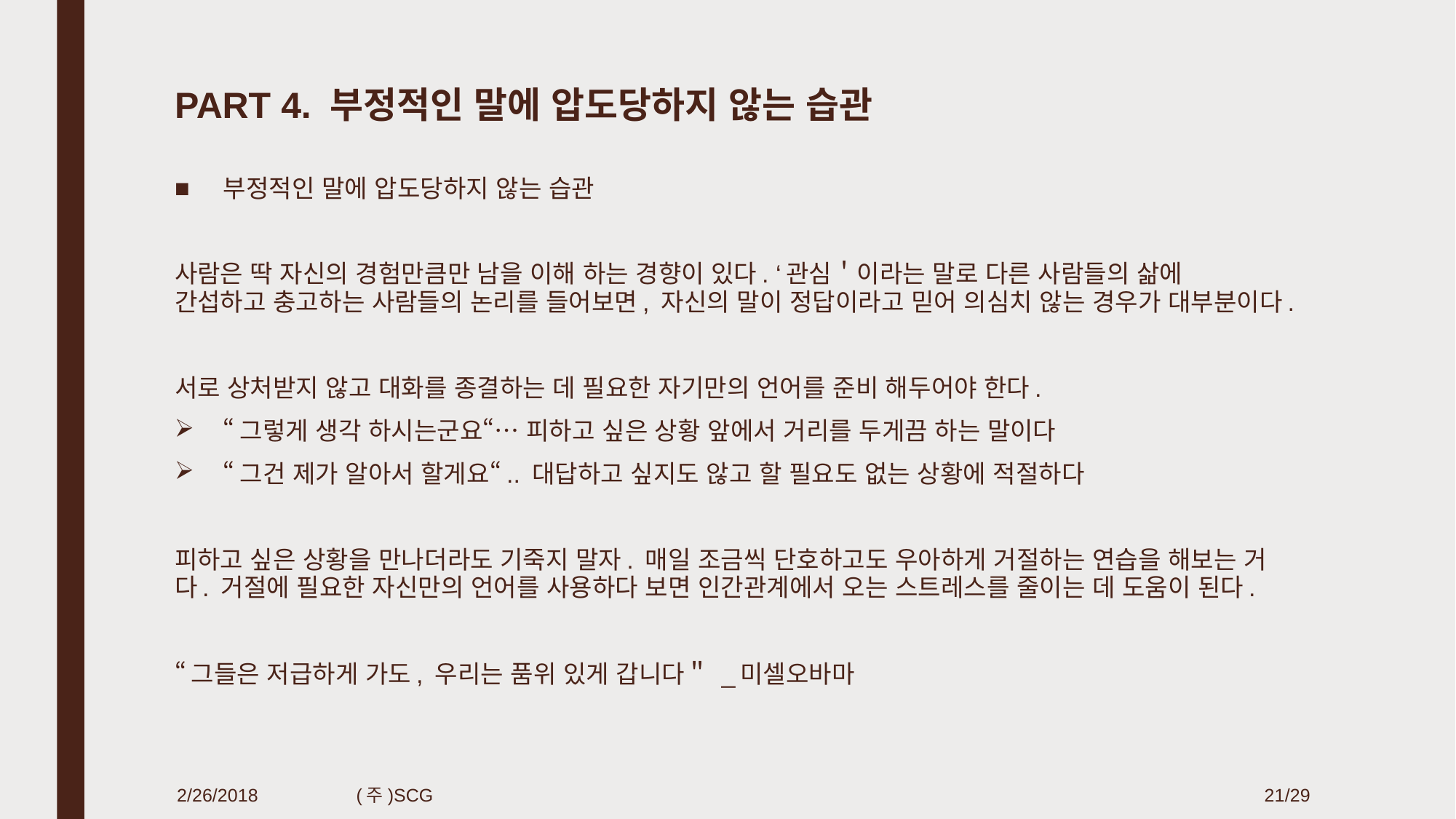

# PART 4. 부정적인 말에 압도당하지 않는 습관
부정적인 말에 압도당하지 않는 습관

사람은 딱 자신의 경험만큼만 남을 이해 하는 경향이 있다. ‘관심＇이라는 말로 다른 사람들의 삶에    간섭하고 충고하는 사람들의 논리를 들어보면, 자신의 말이 정답이라고 믿어 의심치 않는 경우가 대부분이다.

서로 상처받지 않고 대화를 종결하는 데 필요한 자기만의 언어를 준비 해두어야 한다.
“그렇게 생각 하시는군요“… 피하고 싶은 상황 앞에서 거리를 두게끔 하는 말이다
“그건 제가 알아서 할게요“.. 대답하고 싶지도 않고 할 필요도 없는 상황에 적절하다

피하고 싶은 상황을 만나더라도 기죽지 말자. 매일 조금씩 단호하고도 우아하게 거절하는 연습을 해보는 거다. 거절에 필요한 자신만의 언어를 사용하다 보면 인간관계에서 오는 스트레스를 줄이는 데 도움이 된다.

“그들은 저급하게 가도, 우리는 품위 있게 갑니다＂ _미셀오바마
2/26/2018
(주)SCG
21/29